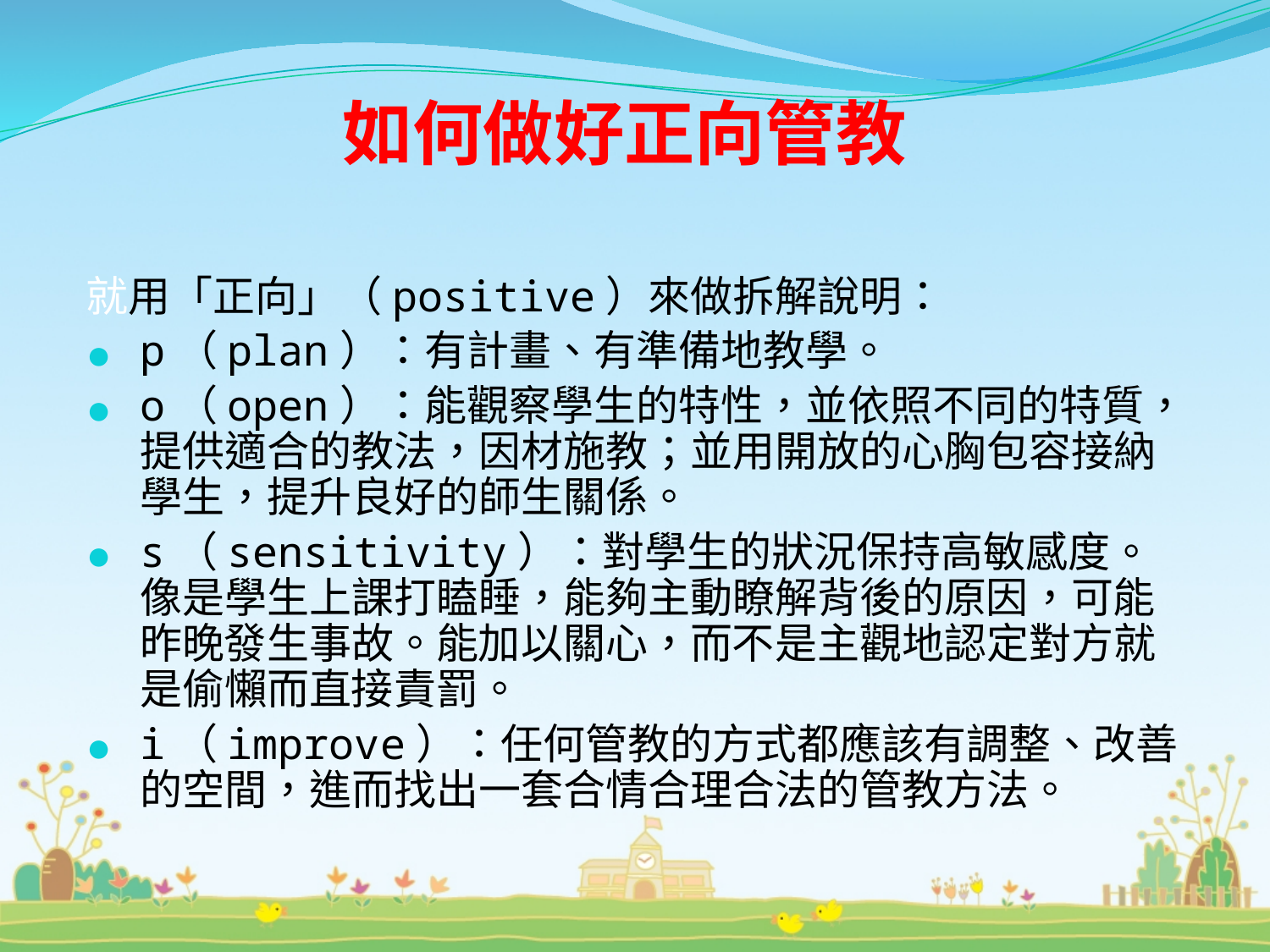

# 如何做好正向管教
就用「正向」（positive）來做拆解說明：
p（plan）：有計畫、有準備地教學。
o（open）：能觀察學生的特性，並依照不同的特質，提供適合的教法，因材施教；並用開放的心胸包容接納學生，提升良好的師生關係。
s（sensitivity）：對學生的狀況保持高敏感度。像是學生上課打瞌睡，能夠主動瞭解背後的原因，可能昨晚發生事故。能加以關心，而不是主觀地認定對方就是偷懶而直接責罰。
i（improve）：任何管教的方式都應該有調整、改善的空間，進而找出一套合情合理合法的管教方法。